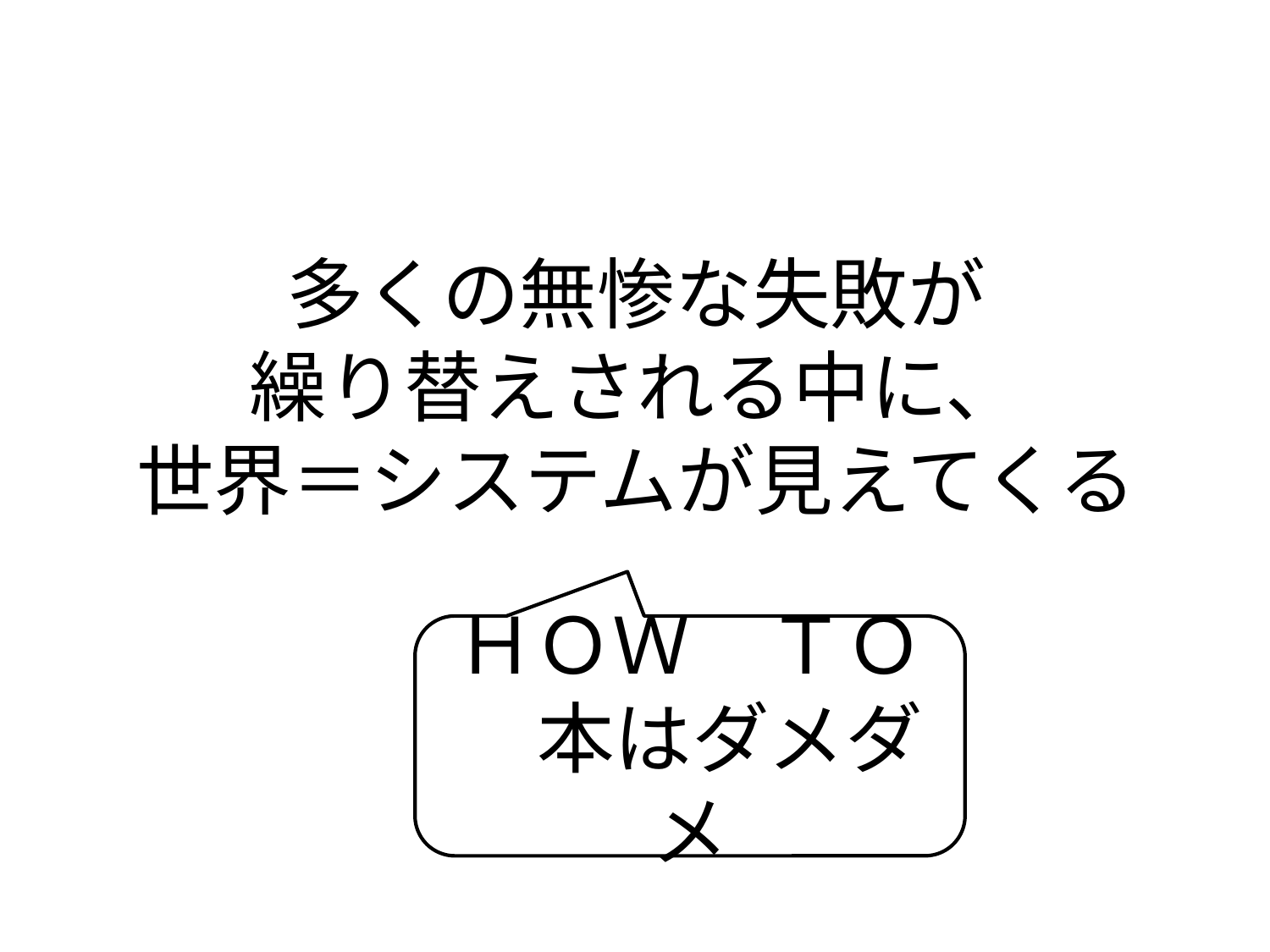

# 多くの無惨な失敗が 繰り替えされる中に、 世界＝システムが見えてくる
ＨＯＷ　ＴＯ　本はダメダメ